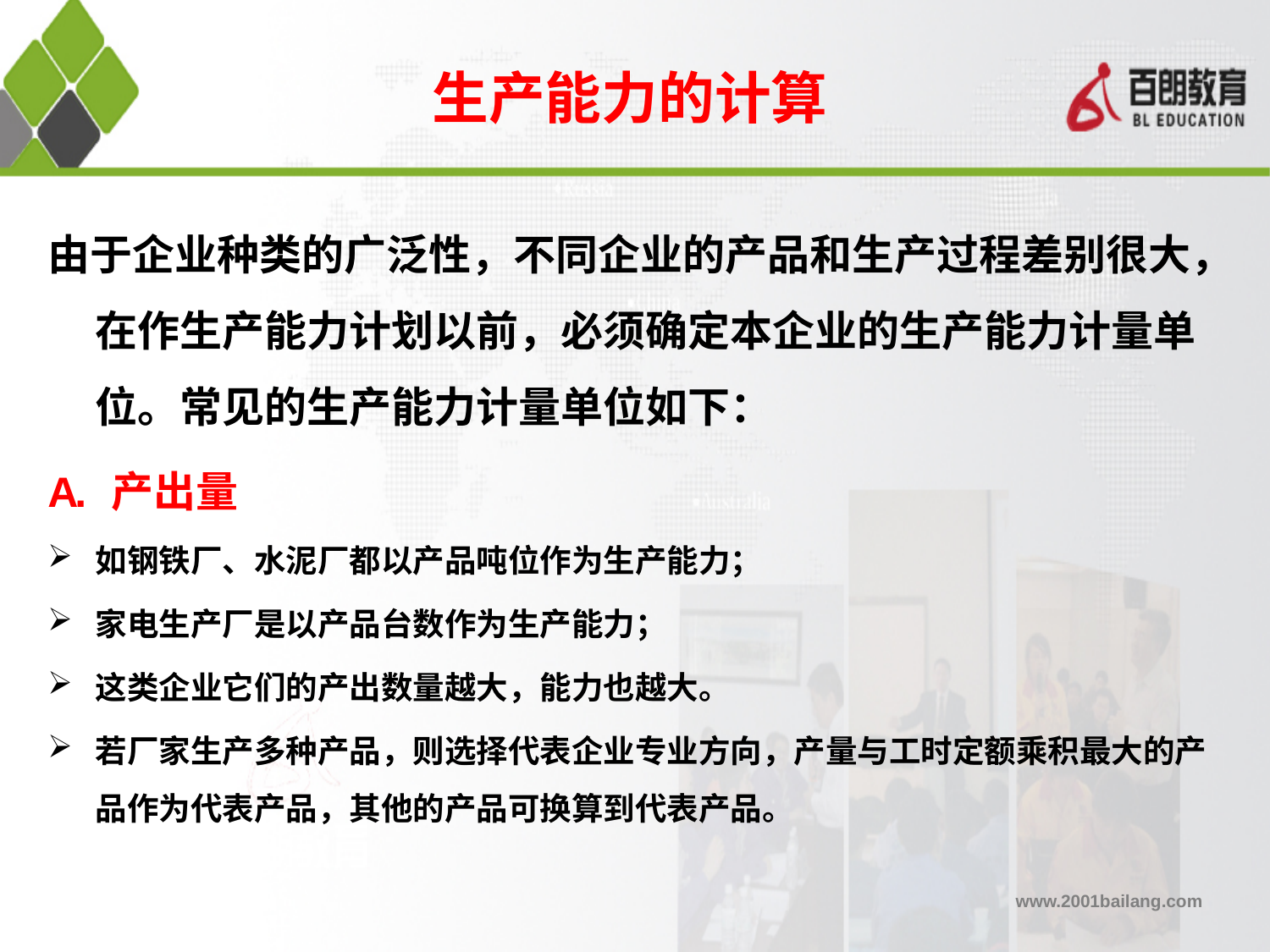

# 生产能力的计算
由于企业种类的广泛性，不同企业的产品和生产过程差别很大，在作生产能力计划以前，必须确定本企业的生产能力计量单位。常见的生产能力计量单位如下：
产出量
如钢铁厂、水泥厂都以产品吨位作为生产能力；
家电生产厂是以产品台数作为生产能力；
这类企业它们的产出数量越大，能力也越大。
若厂家生产多种产品，则选择代表企业专业方向，产量与工时定额乘积最大的产品作为代表产品，其他的产品可换算到代表产品。